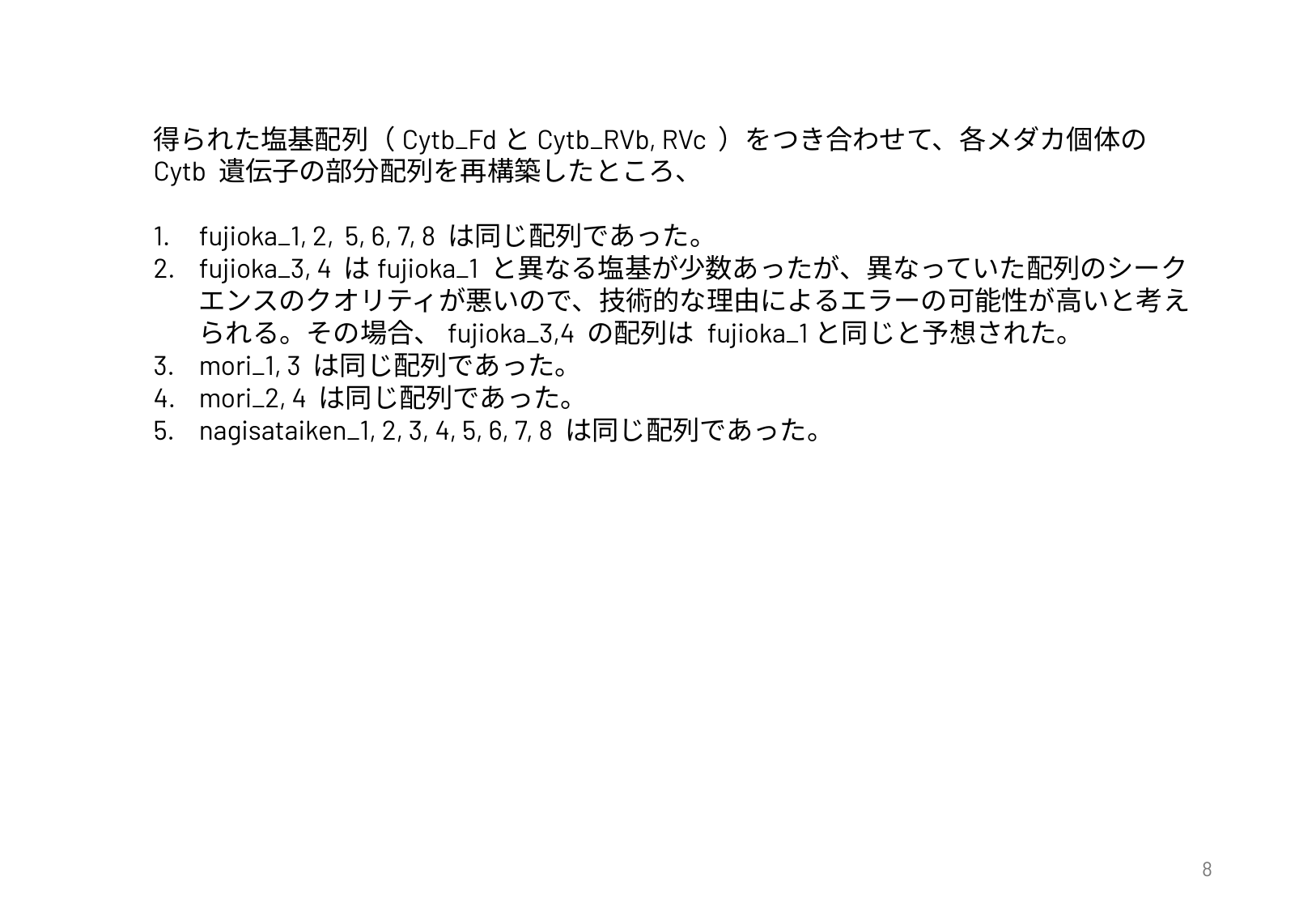

得られた塩基配列（Cytb_FdとCytb_RVb, RVc ）をつき合わせて、各メダカ個体の Cytb 遺伝子の部分配列を再構築したところ、

fujioka_1, 2,  5, 6, 7, 8 は同じ配列であった。
fujioka_3, 4 はfujioka_1 と異なる塩基が少数あったが、異なっていた配列のシークエンスのクオリティが悪いので、技術的な理由によるエラーの可能性が高いと考えられる。その場合、fujioka_3,4 の配列は fujioka_1と同じと予想された。
mori_1, 3 は同じ配列であった。
mori_2, 4 は同じ配列であった。
nagisataiken_1, 2, 3, 4, 5, 6, 7, 8 は同じ配列であった。
8